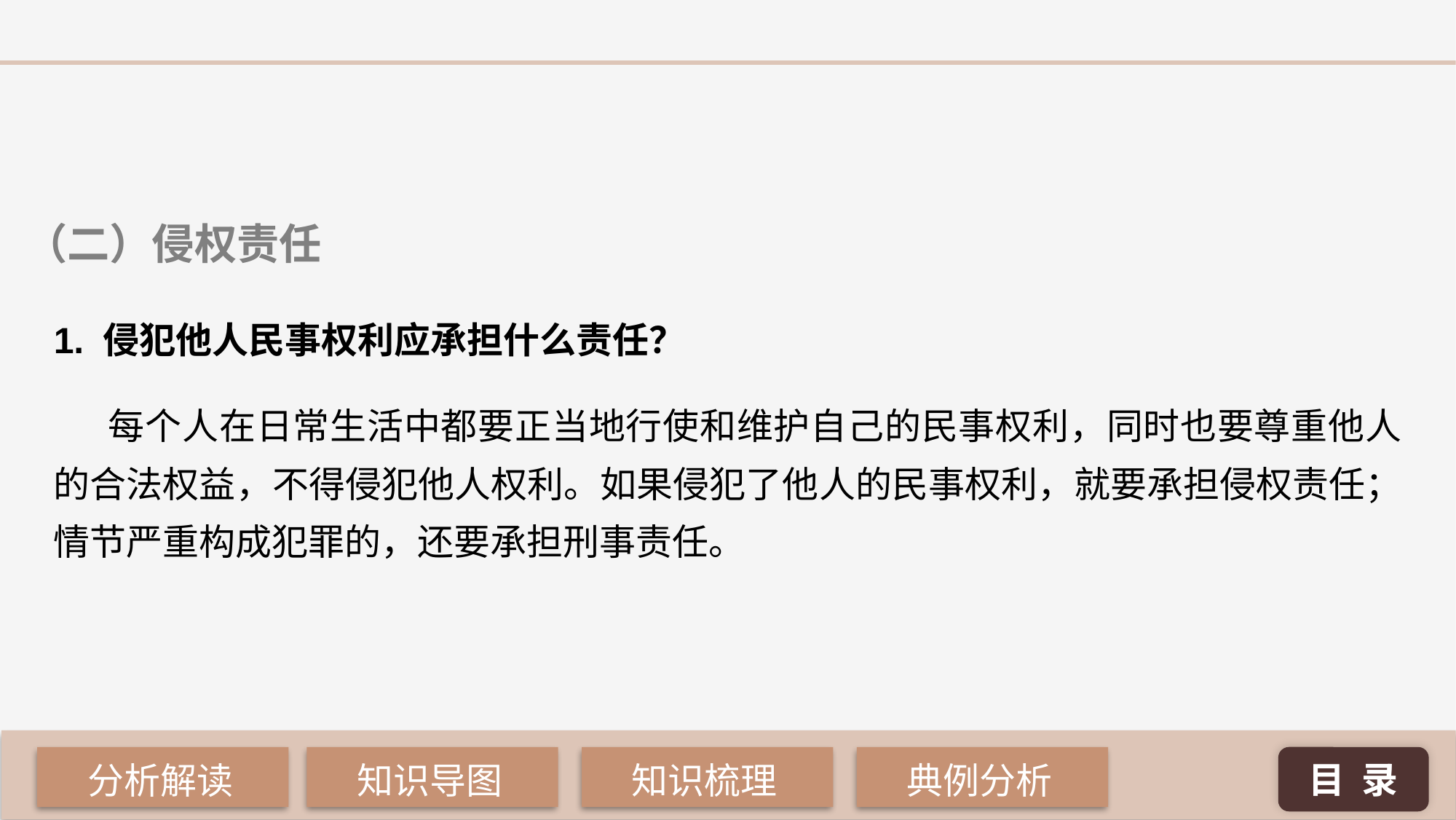

（二）侵权责任
1. 侵犯他人民事权利应承担什么责任？
每个人在日常生活中都要正当地行使和维护自己的民事权利，同时也要尊重他人的合法权益，不得侵犯他人权利。如果侵犯了他人的民事权利，就要承担侵权责任；情节严重构成犯罪的，还要承担刑事责任。